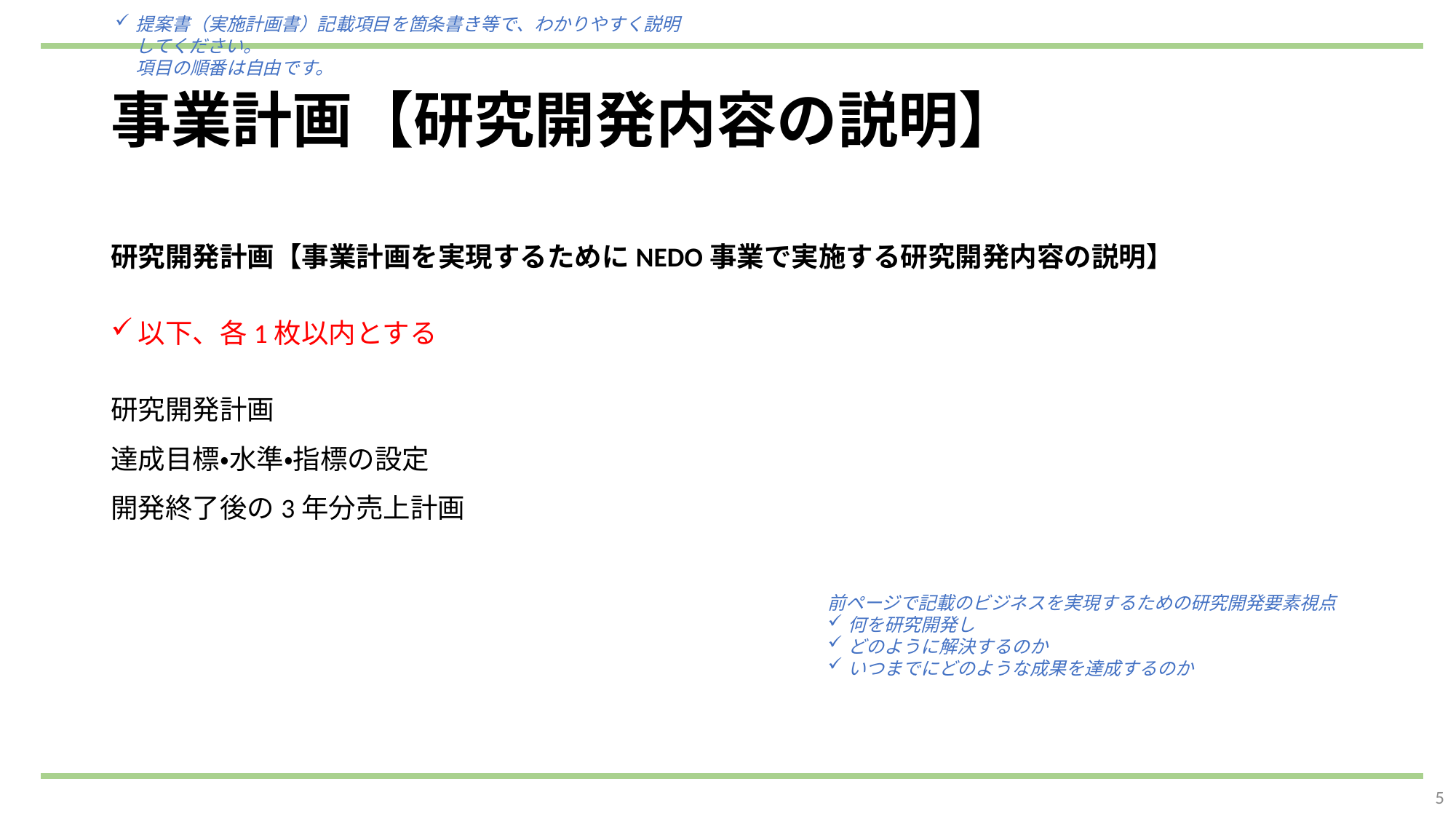

提案書（実施計画書）記載項目を箇条書き等で、わかりやすく説明してください。
項目の順番は自由です。
# 事業計画【研究開発内容の説明】
研究開発計画【事業計画を実現するためにNEDO事業で実施する研究開発内容の説明】
以下、各1枚以内とする
研究開発計画
達成目標・水準・指標の設定
開発終了後の3年分売上計画
前ページで記載のビジネスを実現するための研究開発要素視点
何を研究開発し
どのように解決するのか
いつまでにどのような成果を達成するのか
5